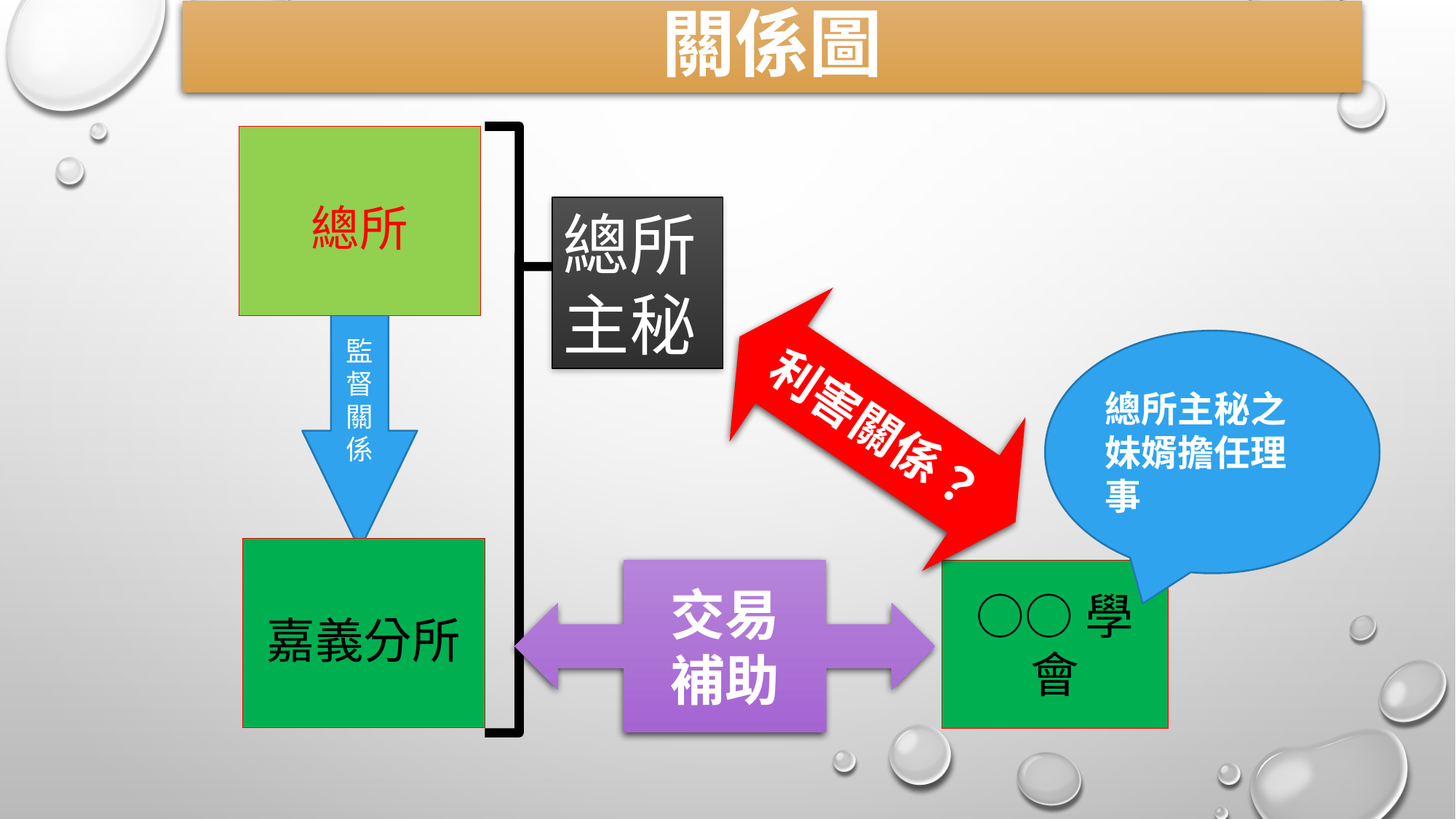

關係圖
總所

總所主秘
監
督
關
係
總所主秘之妹婿擔任理事
利害關係？
嘉義分所
交易
補助
○○學會